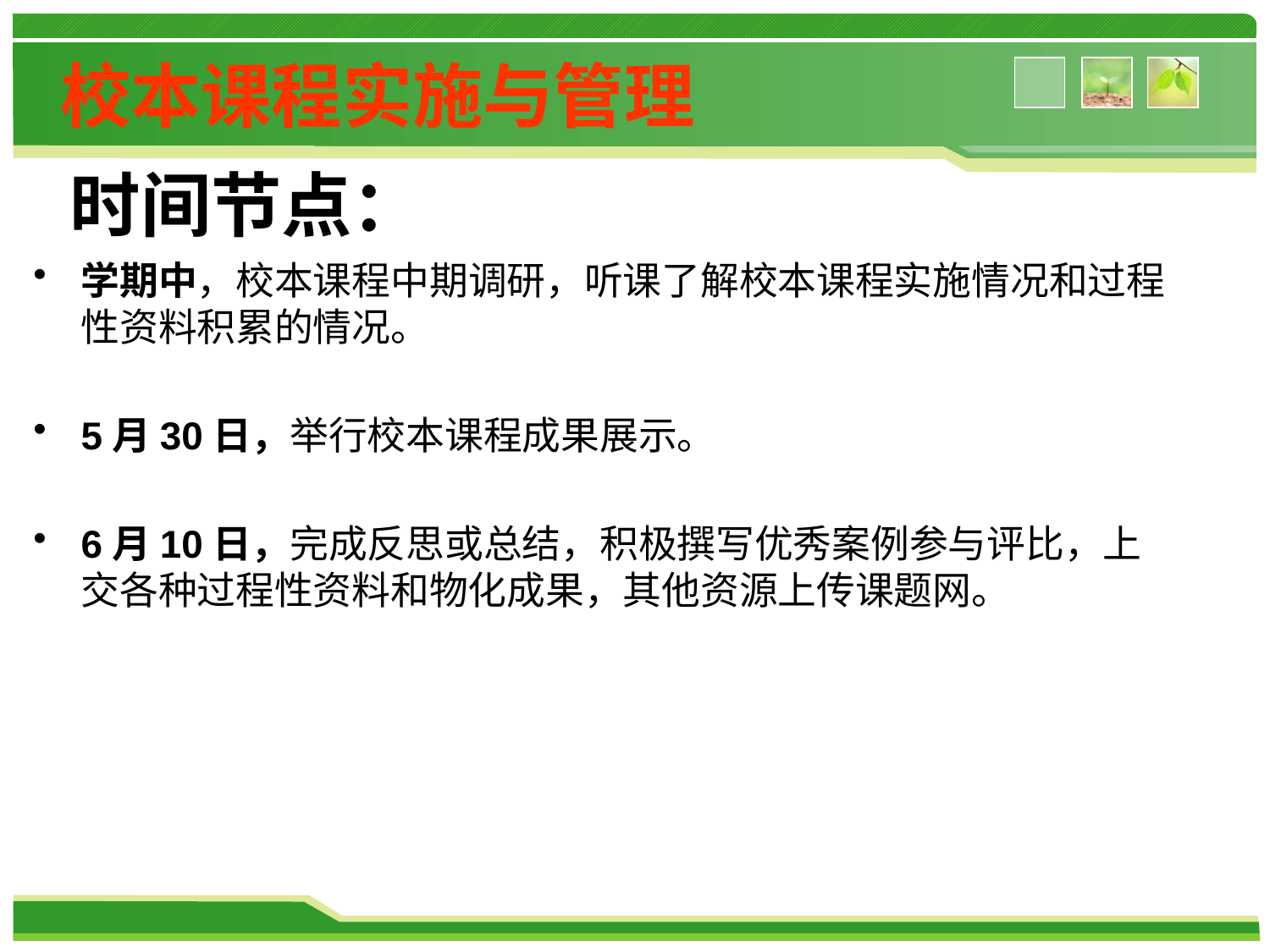

校本课程实施与管理
时间节点：
学期中，校本课程中期调研，听课了解校本课程实施情况和过程性资料积累的情况。

5月30日，举行校本课程成果展示。

6月10日，完成反思或总结，积极撰写优秀案例参与评比，上交各种过程性资料和物化成果，其他资源上传课题网。